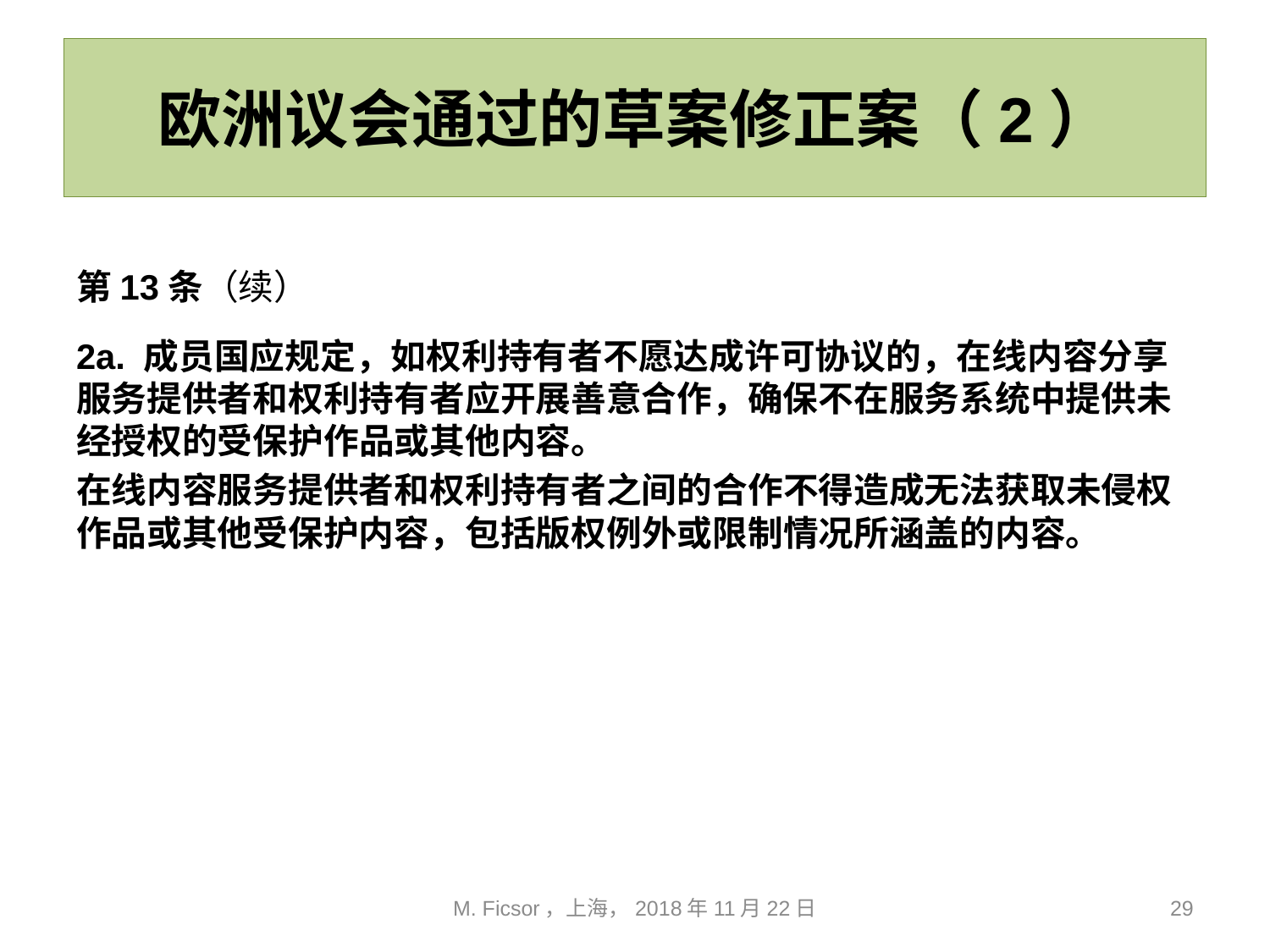

# 欧洲议会通过的草案修正案（2）

第13条（续）

2a. 成员国应规定，如权利持有者不愿达成许可协议的，在线内容分享服务提供者和权利持有者应开展善意合作，确保不在服务系统中提供未经授权的受保护作品或其他内容。
在线内容服务提供者和权利持有者之间的合作不得造成无法获取未侵权作品或其他受保护内容，包括版权例外或限制情况所涵盖的内容。

M. Ficsor，上海，2018年11月22日
29